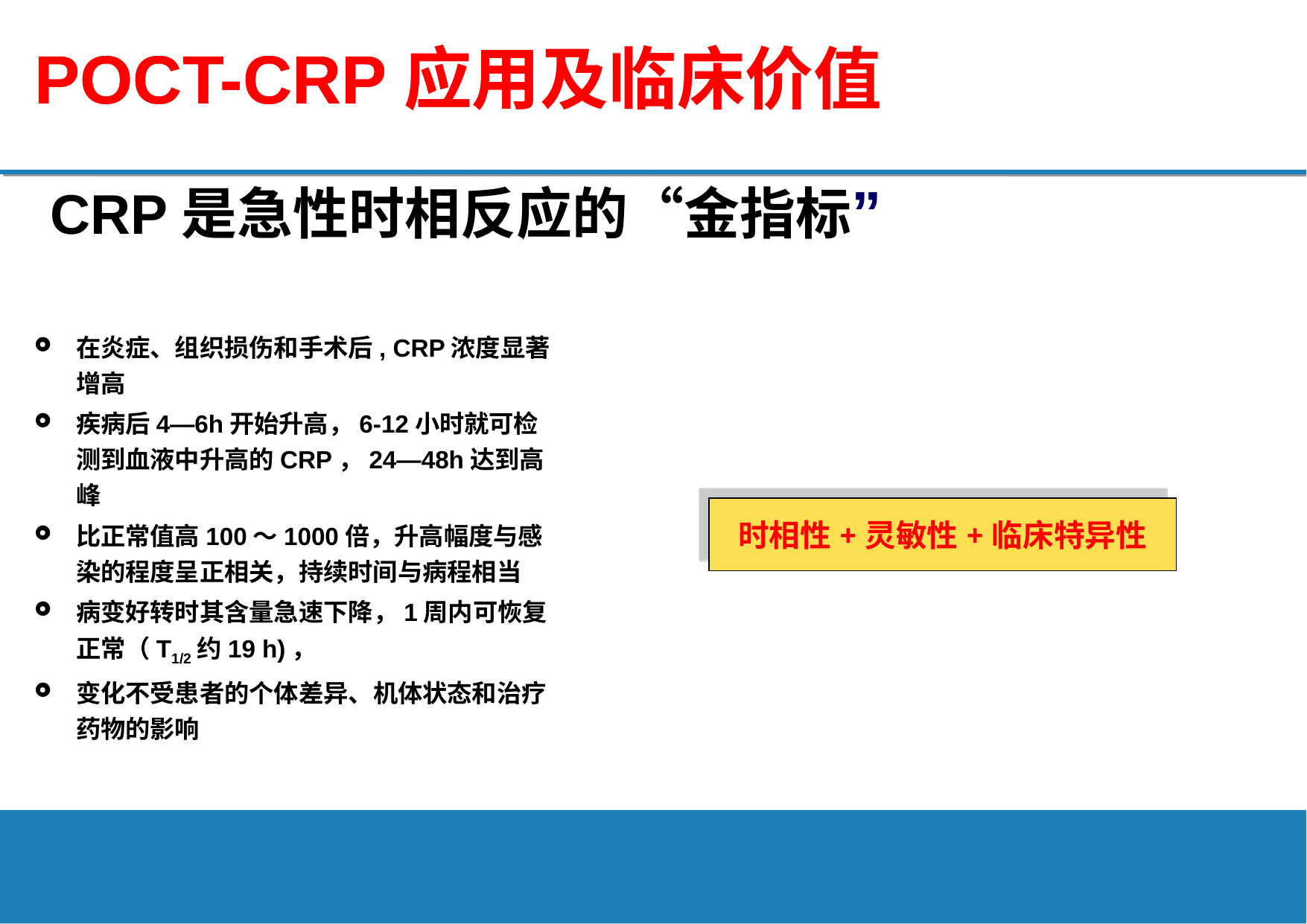

POCT-CRP应用
POCT-CRP应用及临床价值
 CRP是急性时相反应的“金指标”

在炎症、组织损伤和手术后, CRP浓度显著增高
疾病后4—6h开始升高，6-12小时就可检测到血液中升高的CRP，24—48h达到高峰
比正常值高100～1000倍，升高幅度与感染的程度呈正相关，持续时间与病程相当
病变好转时其含量急速下降，1周内可恢复正常（T1/2约19 h)，
变化不受患者的个体差异、机体状态和治疗药物的影响
时相性+灵敏性+临床特异性